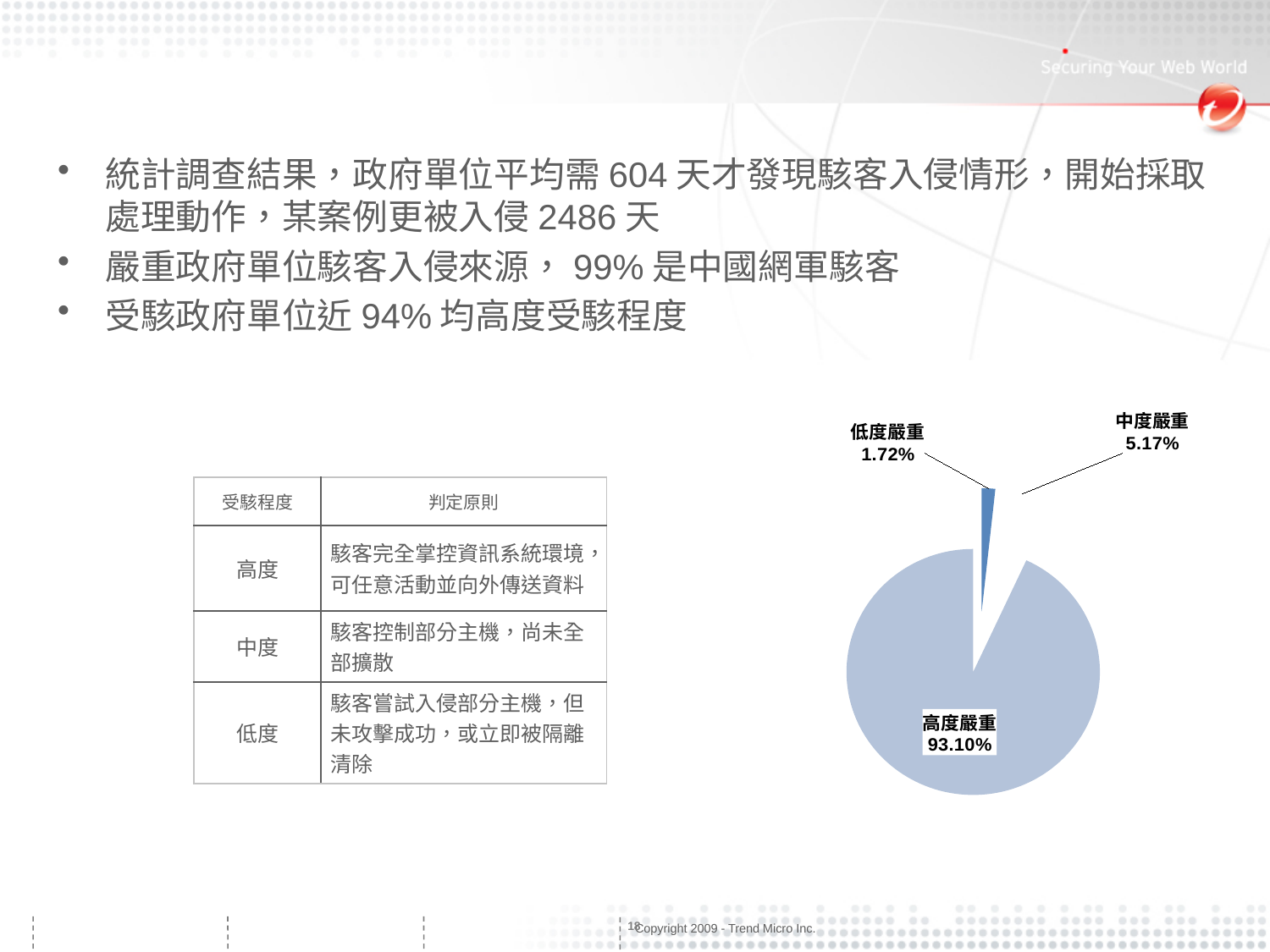

#
統計調查結果，政府單位平均需604天才發現駭客入侵情形，開始採取處理動作，某案例更被入侵2486天
嚴重政府單位駭客入侵來源，99%是中國網軍駭客
受駭政府單位近94%均高度受駭程度

### Chart

| Category |  |
|---|---|
| 低度嚴重 | 1.0 |
| 中度嚴重 | 3.0 |
| 高度嚴重 | 54.0 |
| 受駭程度 | 判定原則 |
| --- | --- |
| 高度 | 駭客完全掌控資訊系統環境，可任意活動並向外傳送資料 |
| 中度 | 駭客控制部分主機，尚未全部擴散 |
| 低度 | 駭客嘗試入侵部分主機，但未攻擊成功，或立即被隔離清除 |

18